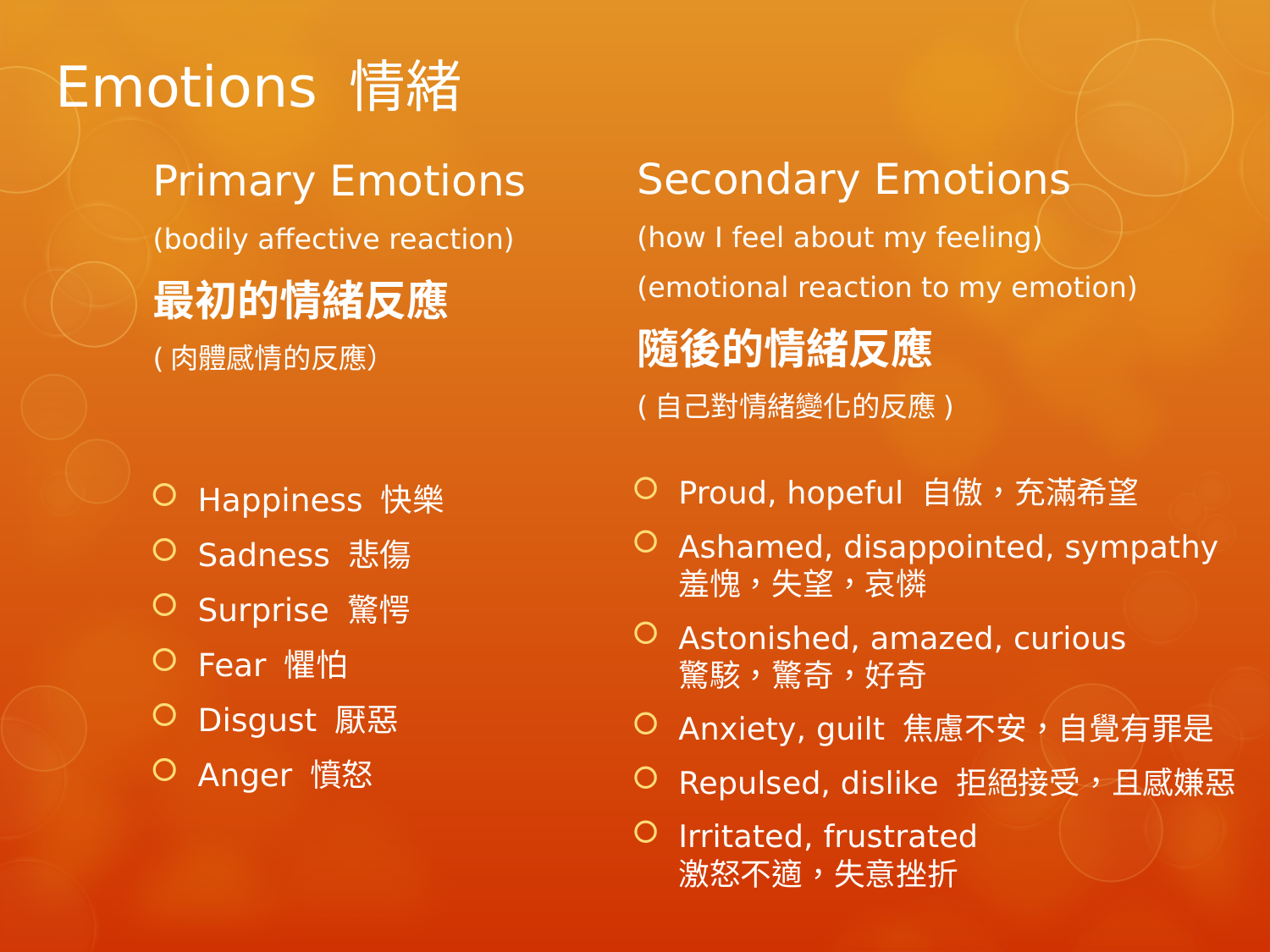

# Emotions 情緒
Primary Emotions
(bodily affective reaction)
最初的情緒反應
(肉體感情的反應）
Secondary Emotions
(how I feel about my feeling)
(emotional reaction to my emotion)
隨後的情緒反應
(自己對情緒變化的反應)
Happiness 快樂
Sadness 悲傷
Surprise 驚愕
Fear 懼怕
Disgust 厭惡
Anger 憤怒

Proud, hopeful 自傲，充滿希望
Ashamed, disappointed, sympathy
羞愧，失望，哀憐
Astonished, amazed, curious
驚駭，驚奇，好奇
Anxiety, guilt 焦慮不安，自覺有罪是
Repulsed, dislike 拒絕接受，且感嫌惡
Irritated, frustrated
激怒不適，失意挫折